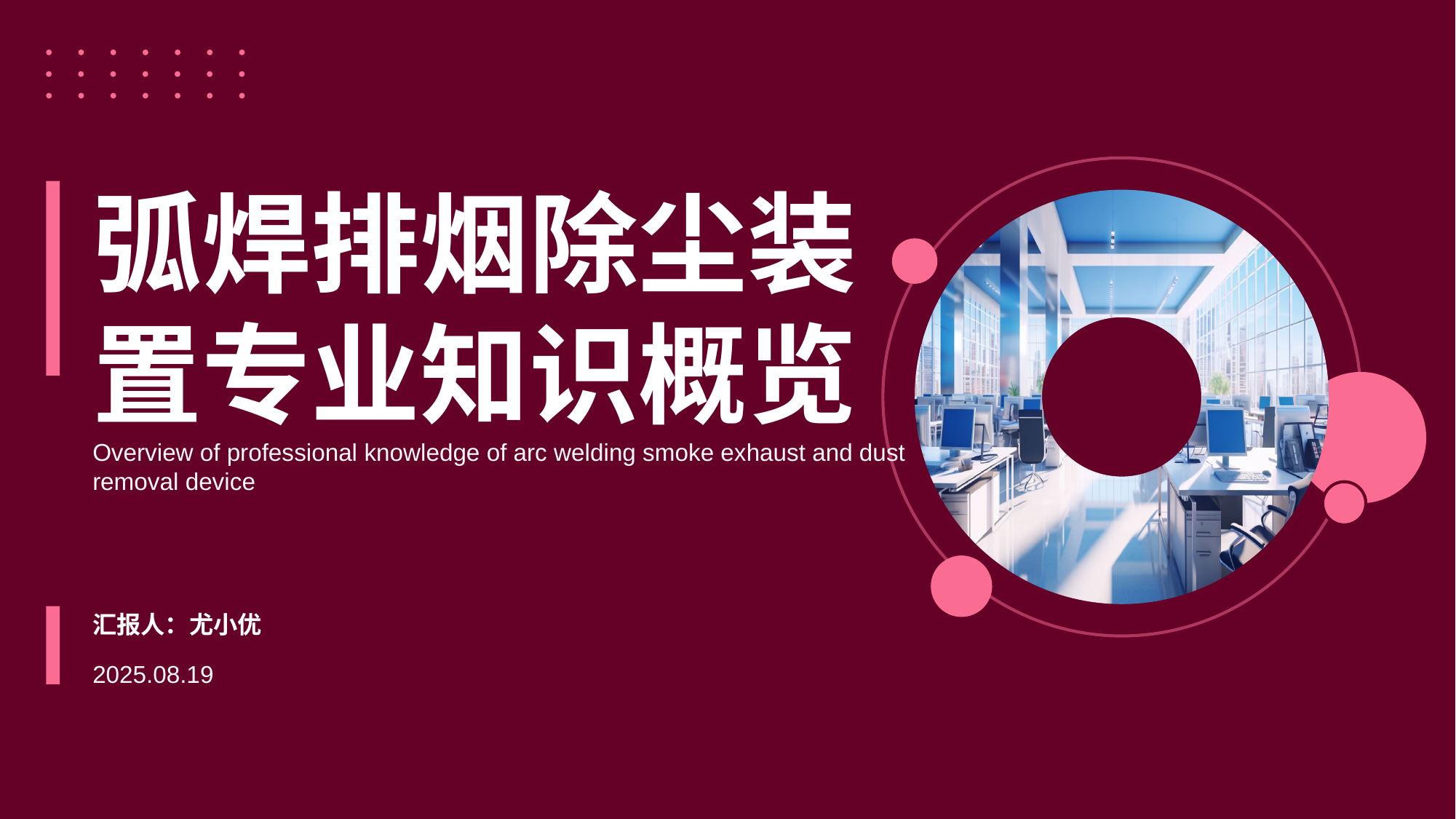

弧焊排烟除尘装置专业知识概览

Overview of professional knowledge of arc welding smoke exhaust and dust removal device

汇报人：尤小优

2025.08.19